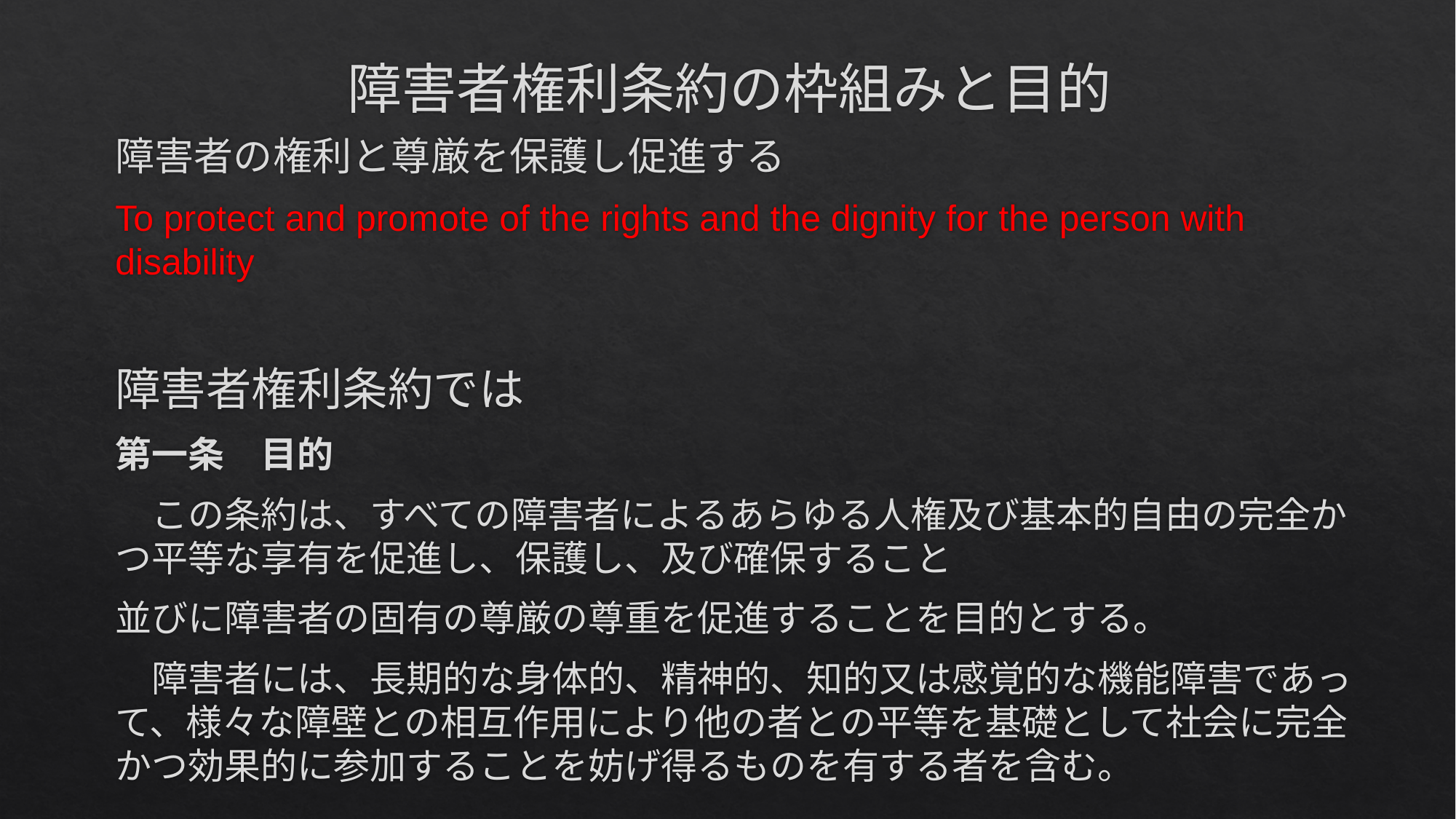

# 障害者権利条約の枠組みと目的
障害者の権利と尊厳を保護し促進する
To protect and promote of the rights and the dignity for the person with disability

障害者権利条約では
第一条　目的
　この条約は、すべての障害者によるあらゆる人権及び基本的自由の完全かつ平等な享有を促進し、保護し、及び確保すること
並びに障害者の固有の尊厳の尊重を促進することを目的とする。
　障害者には、長期的な身体的、精神的、知的又は感覚的な機能障害であって、様々な障壁との相互作用により他の者との平等を基礎として社会に完全かつ効果的に参加することを妨げ得るものを有する者を含む。